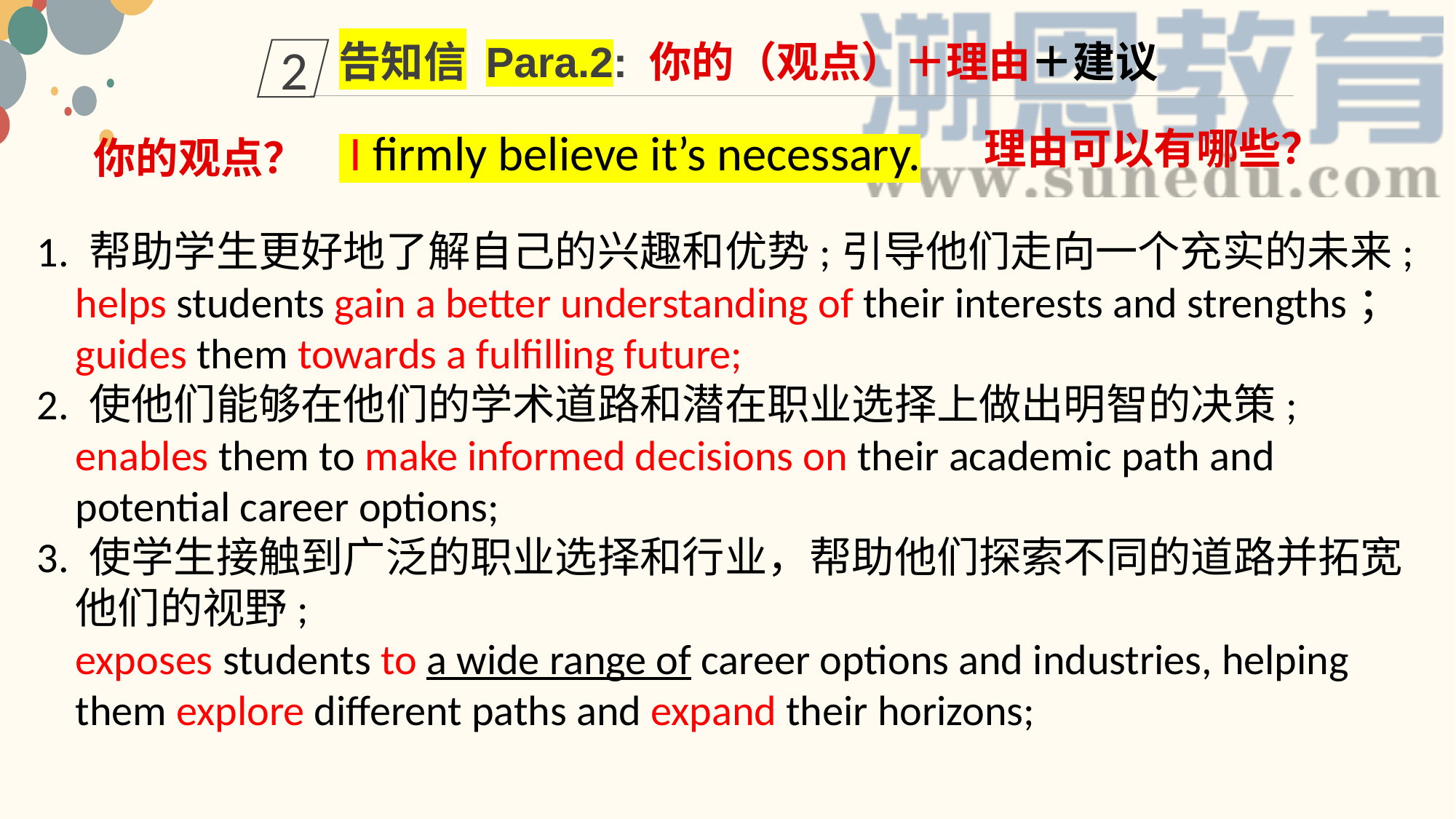

告知信 Para.2: 你的（观点）＋理由＋建议
2
理由可以有哪些？
 I firmly believe it’s necessary.
你的观点？
1. 帮助学生更好地了解自己的兴趣和优势;引导他们走向一个充实的未来;
    helps students gain a better understanding of their interests and strengths；
    guides them towards a fulfilling future;
2. 使他们能够在他们的学术道路和潜在职业选择上做出明智的决策;
    enables them to make informed decisions on their academic path and
    potential career options;
3. 使学生接触到广泛的职业选择和行业，帮助他们探索不同的道路并拓宽
   他们的视野;
    exposes students to a wide range of career options and industries, helping
    them explore different paths and expand their horizons;